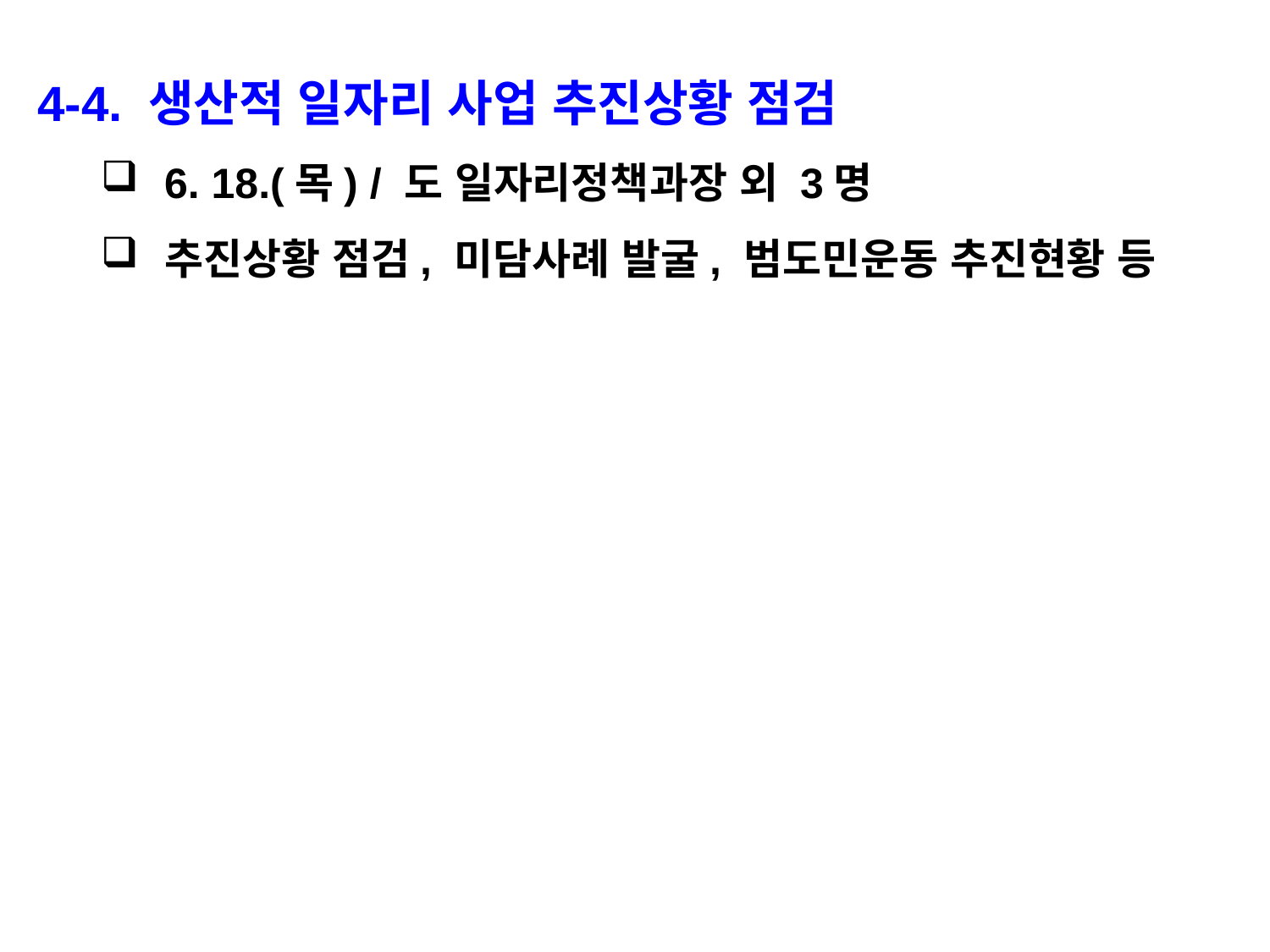

4-4. 생산적 일자리 사업 추진상황 점검
6. 18.(목) / 도 일자리정책과장 외 3명
추진상황 점검, 미담사례 발굴, 범도민운동 추진현황 등